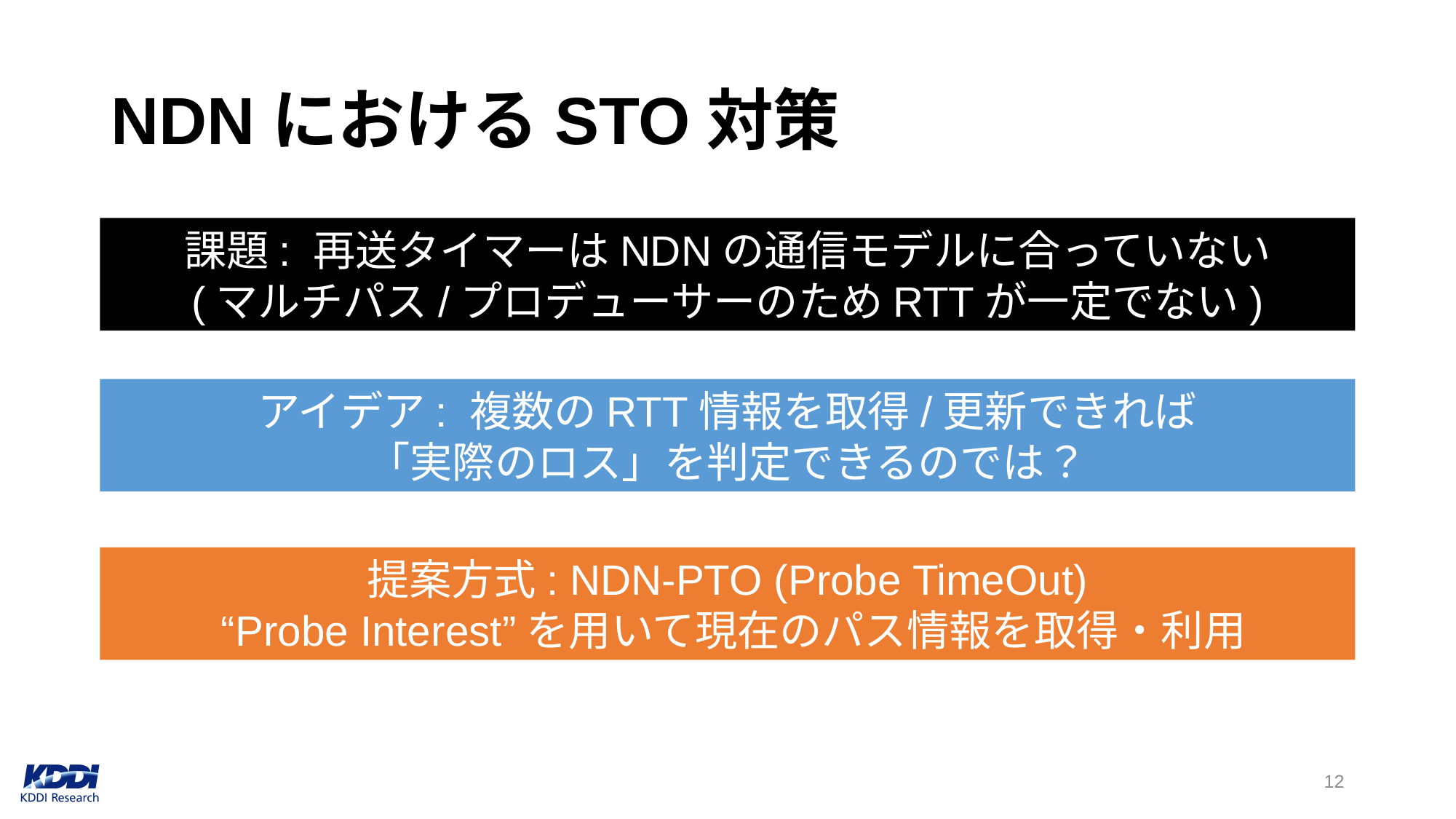

# NDNにおけるSTO対策
課題: 再送タイマーはNDNの通信モデルに合っていない
(マルチパス/プロデューサーのためRTTが一定でない)
アイデア: 複数のRTT情報を取得/更新できれば
「実際のロス」を判定できるのでは？
提案方式: NDN-PTO (Probe TimeOut)
 “Probe Interest”を用いて現在のパス情報を取得・利用
12